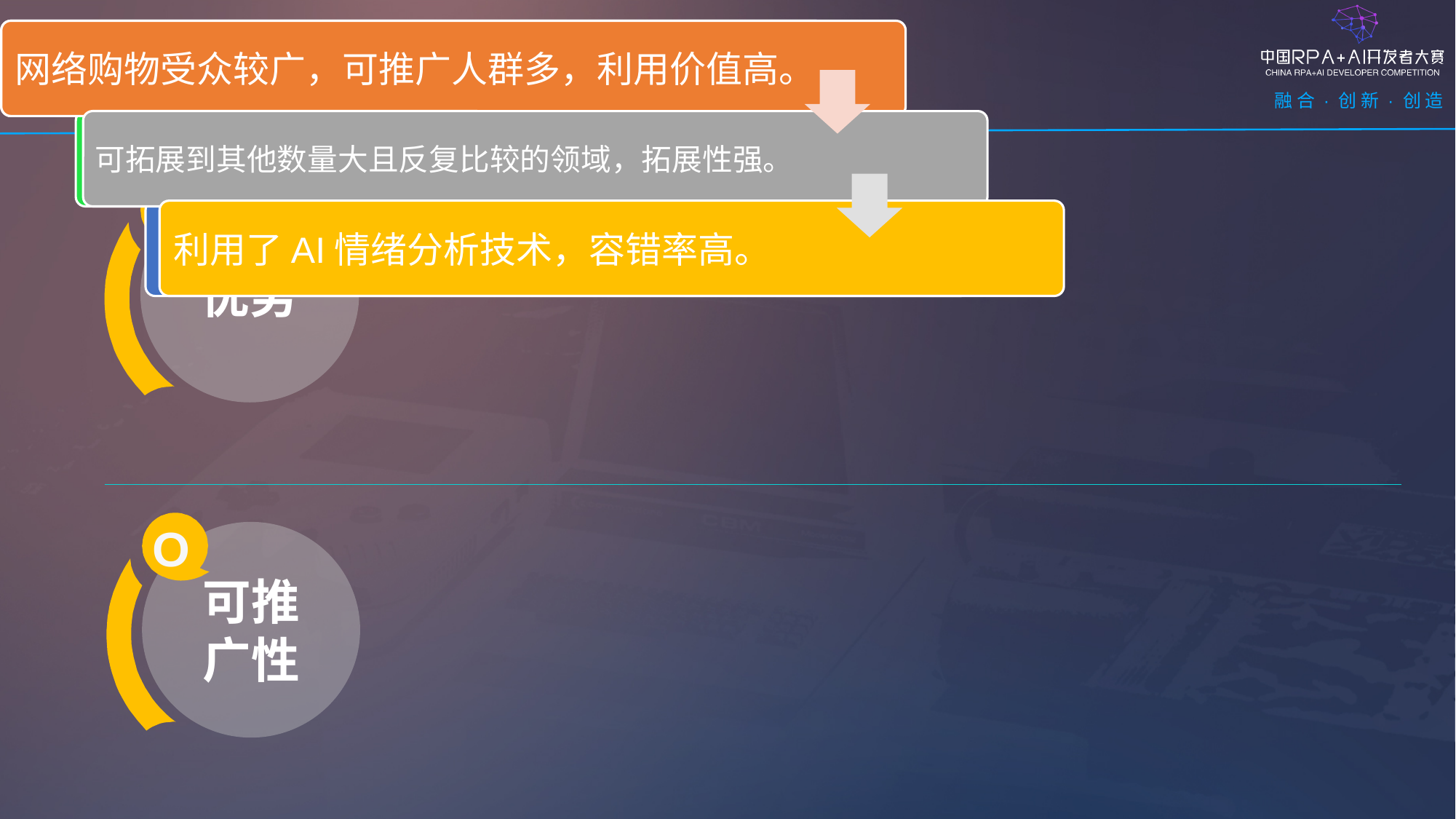

六、方案价值与收益
Solution Value and Revenue
节约客户对商品进行检索和价格比较时间。
可以最大化节省时间及资金。
快速找到性价比高的商品。

S
优势

网络购物受众较广，可推广人群多，利用价值高。
可拓展到其他数量大且反复比较的领域，拓展性强。
利用了AI情绪分析技术，容错率高。

O
可推广性